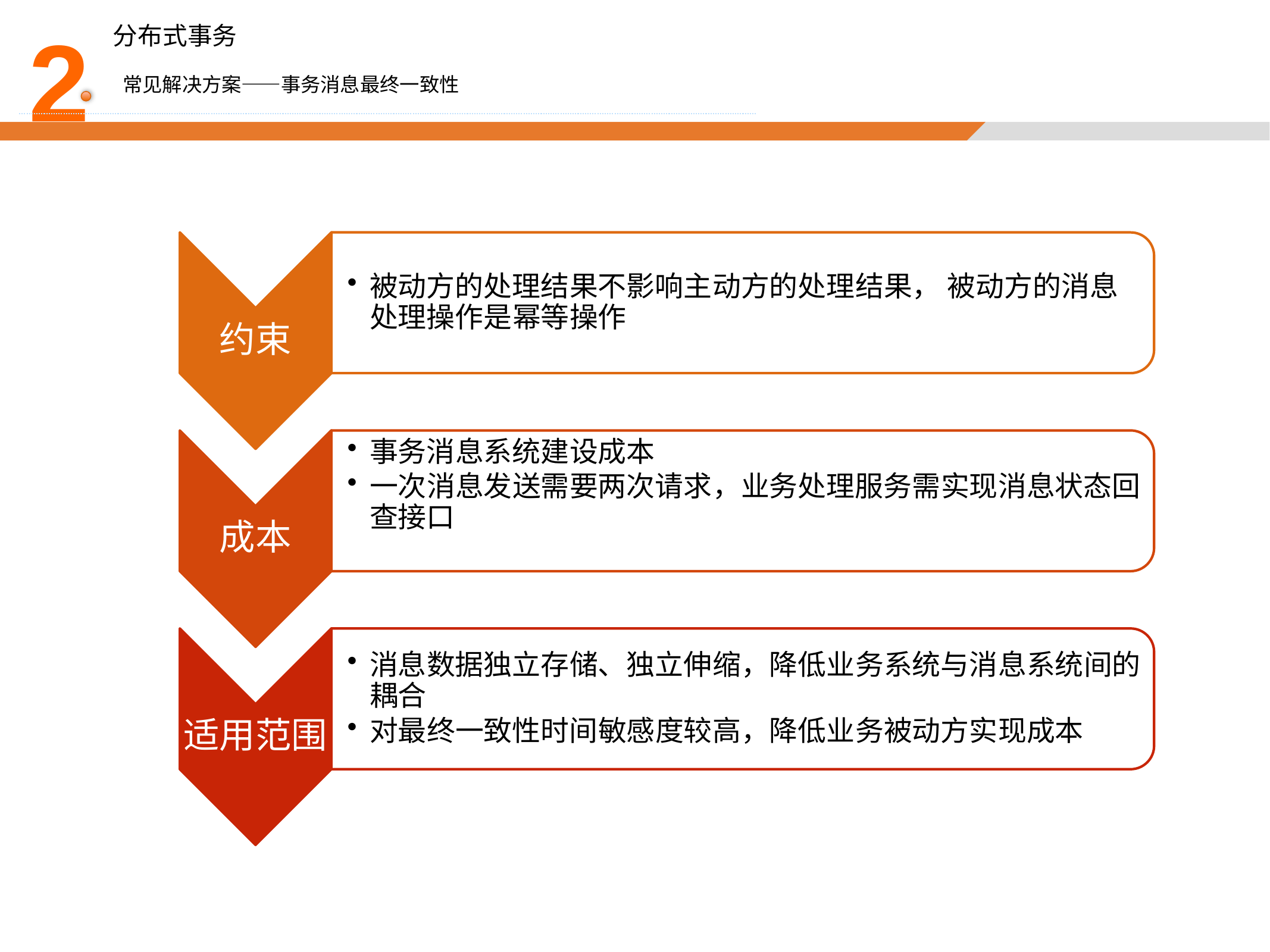

2
分布式事务

常见解决方案——事务消息最终一致性
约束
被动方的处理结果不影响主动方的处理结果， 被动方的消息处理操作是幂等操作
成本
事务消息系统建设成本
一次消息发送需要两次请求，业务处理服务需实现消息状态回查接口
适用范围
消息数据独立存储、独立伸缩，降低业务系统与消息系统间的耦合
对最终一致性时间敏感度较高，降低业务被动方实现成本